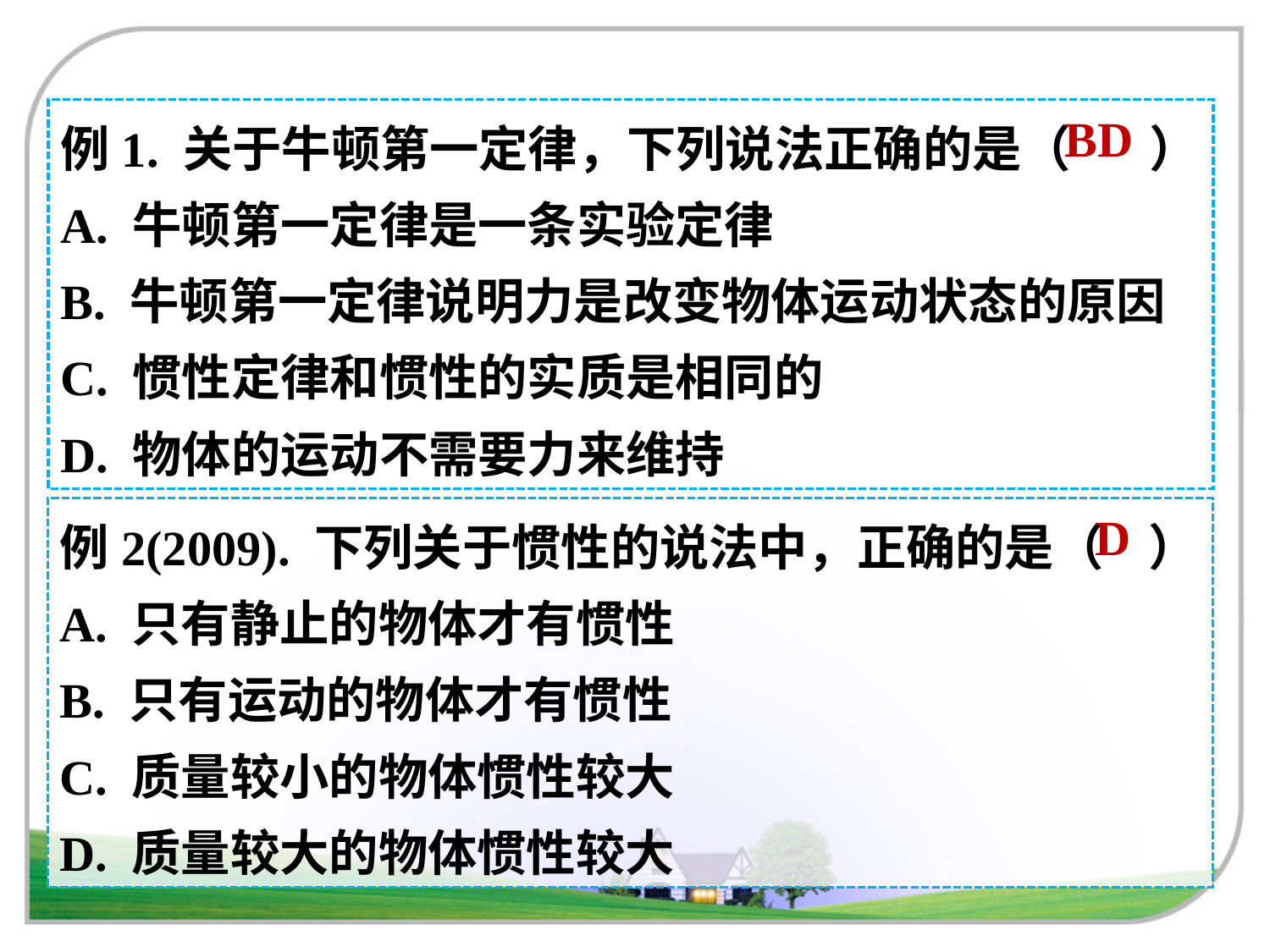

例1. 关于牛顿第一定律，下列说法正确的是（       ）
A. 牛顿第一定律是一条实验定律
B. 牛顿第一定律说明力是改变物体运动状态的原因
C. 惯性定律和惯性的实质是相同的
D. 物体的运动不需要力来维持
BD
例2(2009). 下列关于惯性的说法中，正确的是（    ）
A. 只有静止的物体才有惯性
B. 只有运动的物体才有惯性
C. 质量较小的物体惯性较大
D. 质量较大的物体惯性较大
D